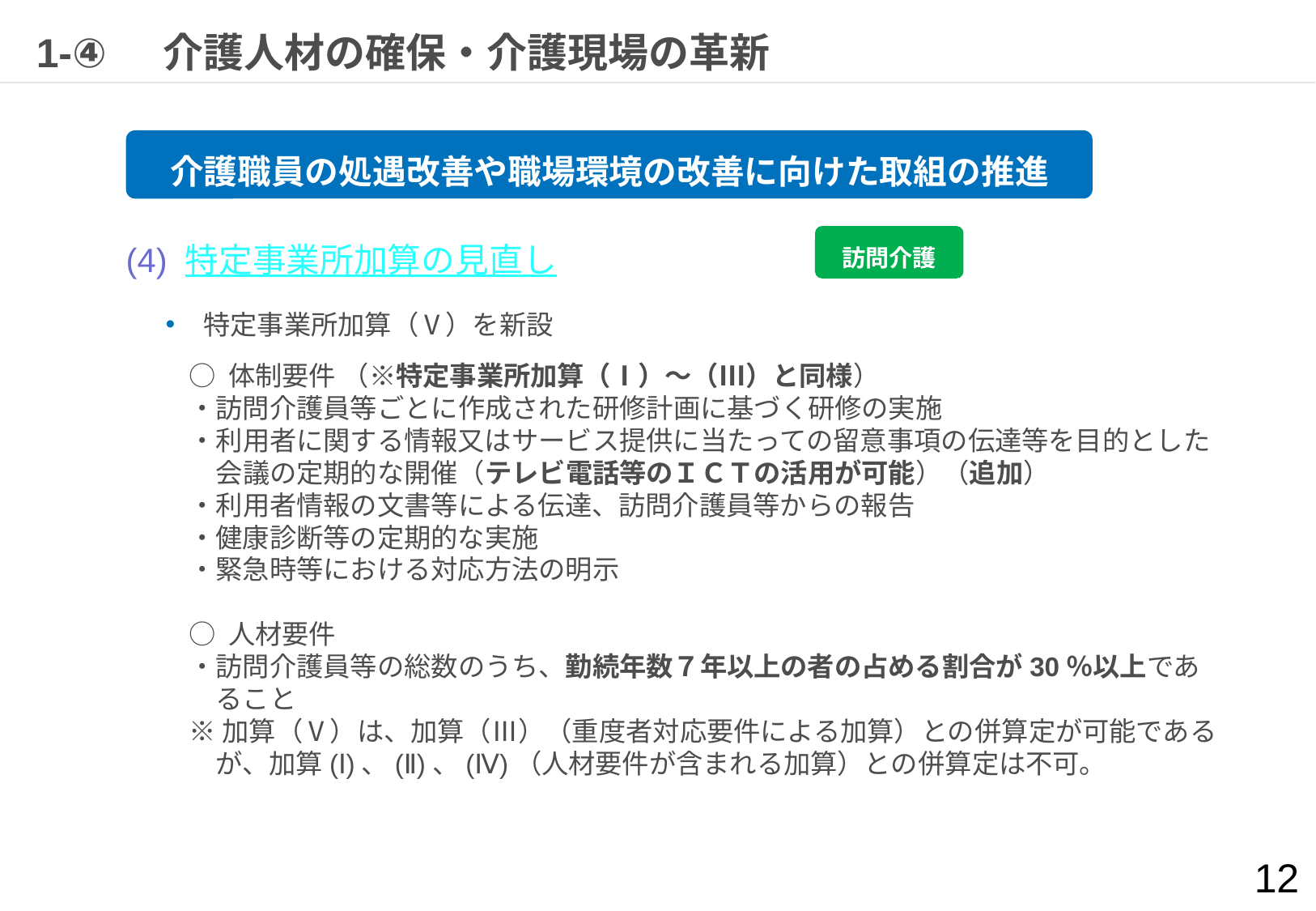

# 1-④　介護人材の確保・介護現場の革新
介護職員の処遇改善や職場環境の改善に向けた取組の推進
(4) 特定事業所加算の見直し
訪問介護
特定事業所加算（Ⅴ）を新設
○ 体制要件 （※特定事業所加算（Ⅰ）～（Ⅲ）と同様）
・訪問介護員等ごとに作成された研修計画に基づく研修の実施
・利用者に関する情報又はサービス提供に当たっての留意事項の伝達等を目的とした
　会議の定期的な開催（テレビ電話等のＩＣＴの活用が可能）（追加）
・利用者情報の文書等による伝達、訪問介護員等からの報告
・健康診断等の定期的な実施
・緊急時等における対応方法の明示

○ 人材要件
・訪問介護員等の総数のうち、勤続年数７年以上の者の占める割合が30％以上であ
　ること
※加算（Ⅴ）は、加算（Ⅲ）（重度者対応要件による加算）との併算定が可能である
　が、加算(Ⅰ)、(Ⅱ)、(Ⅳ)（人材要件が含まれる加算）との併算定は不可。
12